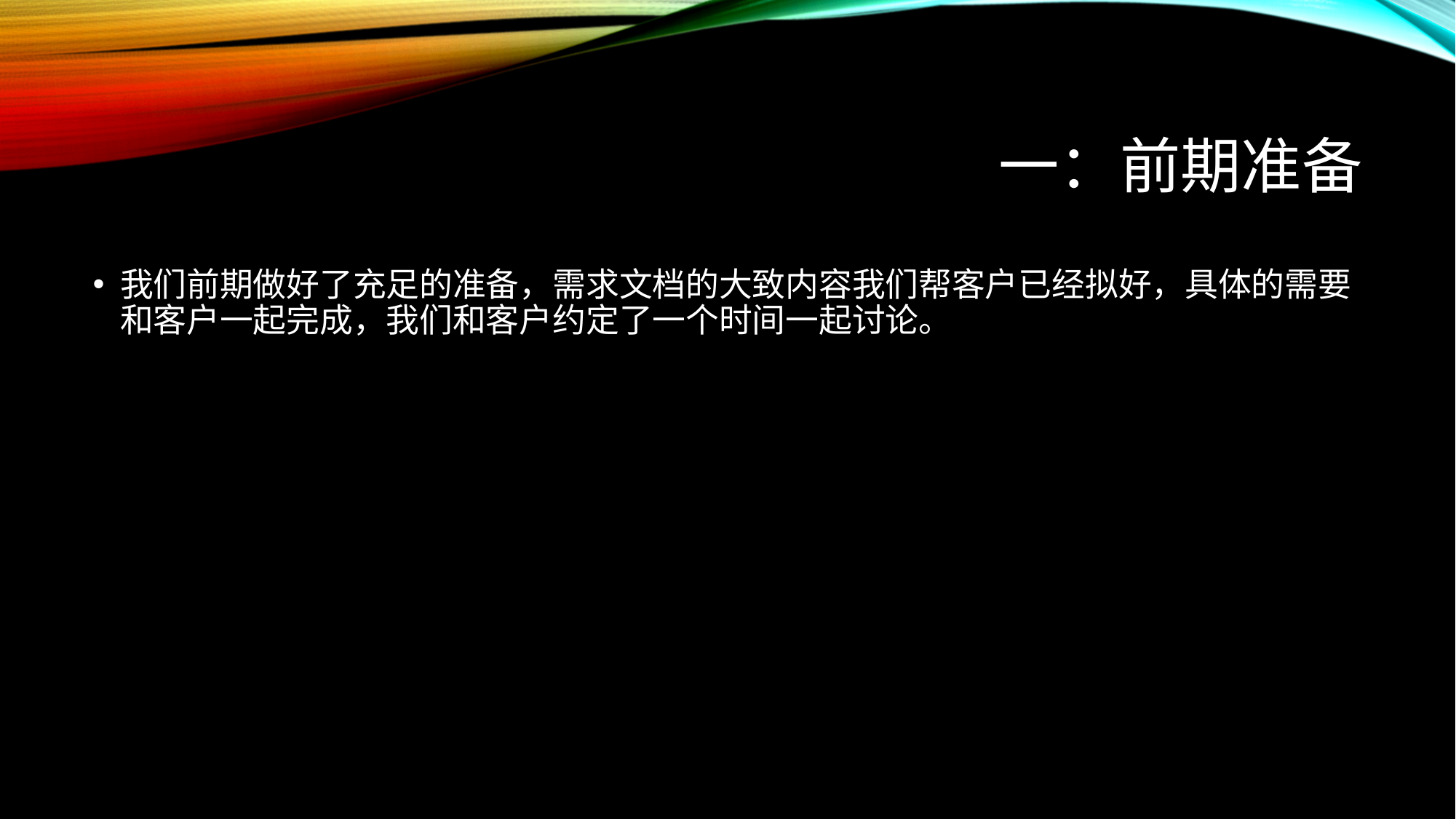

# 一：前期准备
我们前期做好了充足的准备，需求文档的大致内容我们帮客户已经拟好，具体的需要和客户一起完成，我们和客户约定了一个时间一起讨论。